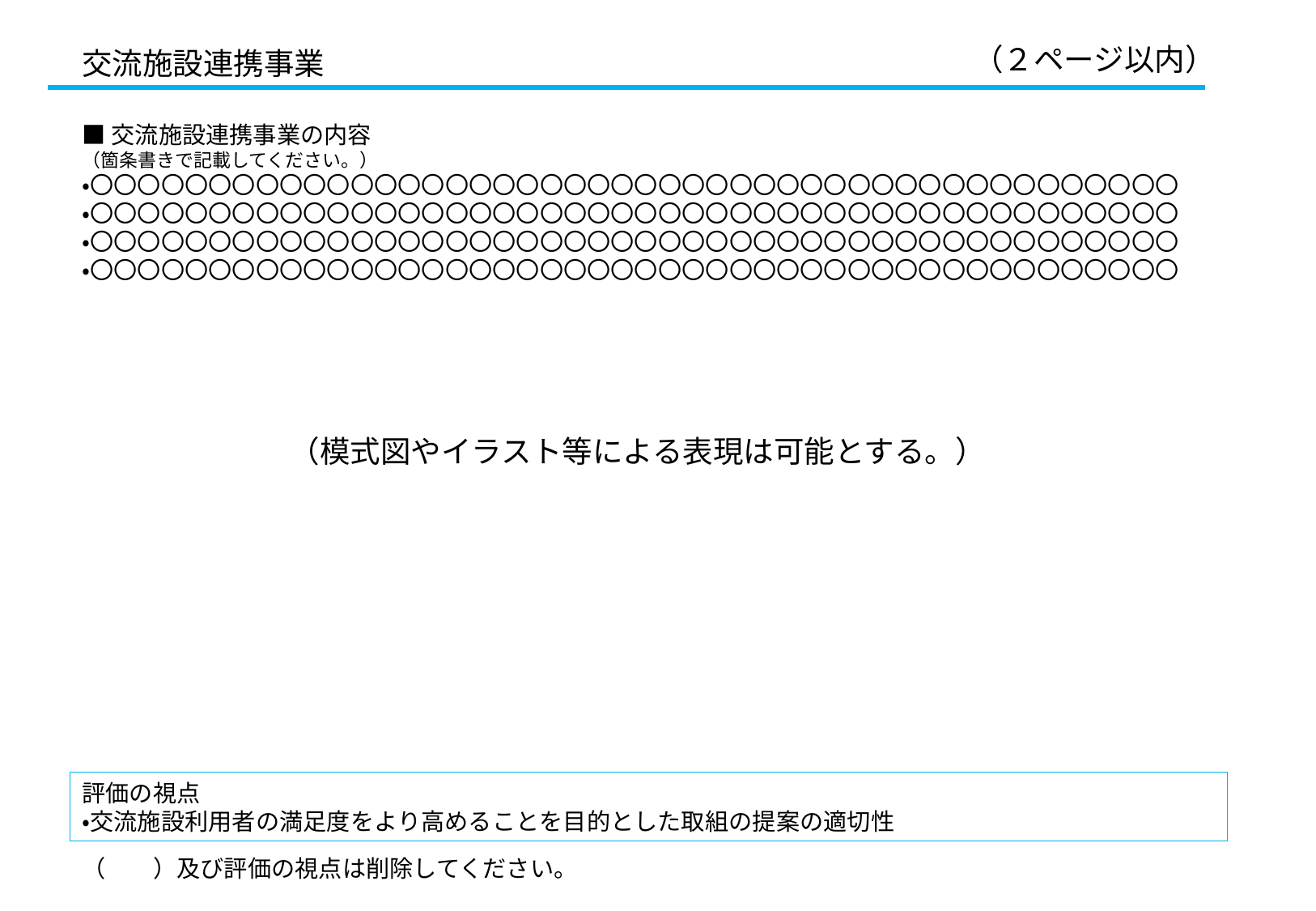

（２ページ以内）
交流施設連携事業
■交流施設連携事業の内容
（箇条書きで記載してください。）
・〇〇〇〇〇〇〇〇〇〇〇〇〇〇〇〇〇〇〇〇〇〇〇〇〇〇〇〇〇〇〇〇〇〇〇〇〇〇〇〇〇〇〇〇〇〇
・〇〇〇〇〇〇〇〇〇〇〇〇〇〇〇〇〇〇〇〇〇〇〇〇〇〇〇〇〇〇〇〇〇〇〇〇〇〇〇〇〇〇〇〇〇〇
・〇〇〇〇〇〇〇〇〇〇〇〇〇〇〇〇〇〇〇〇〇〇〇〇〇〇〇〇〇〇〇〇〇〇〇〇〇〇〇〇〇〇〇〇〇〇
・〇〇〇〇〇〇〇〇〇〇〇〇〇〇〇〇〇〇〇〇〇〇〇〇〇〇〇〇〇〇〇〇〇〇〇〇〇〇〇〇〇〇〇〇〇〇
（模式図やイラスト等による表現は可能とする。）
評価の視点
・交流施設利用者の満足度をより高めることを目的とした取組の提案の適切性
（　　）及び評価の視点は削除してください。